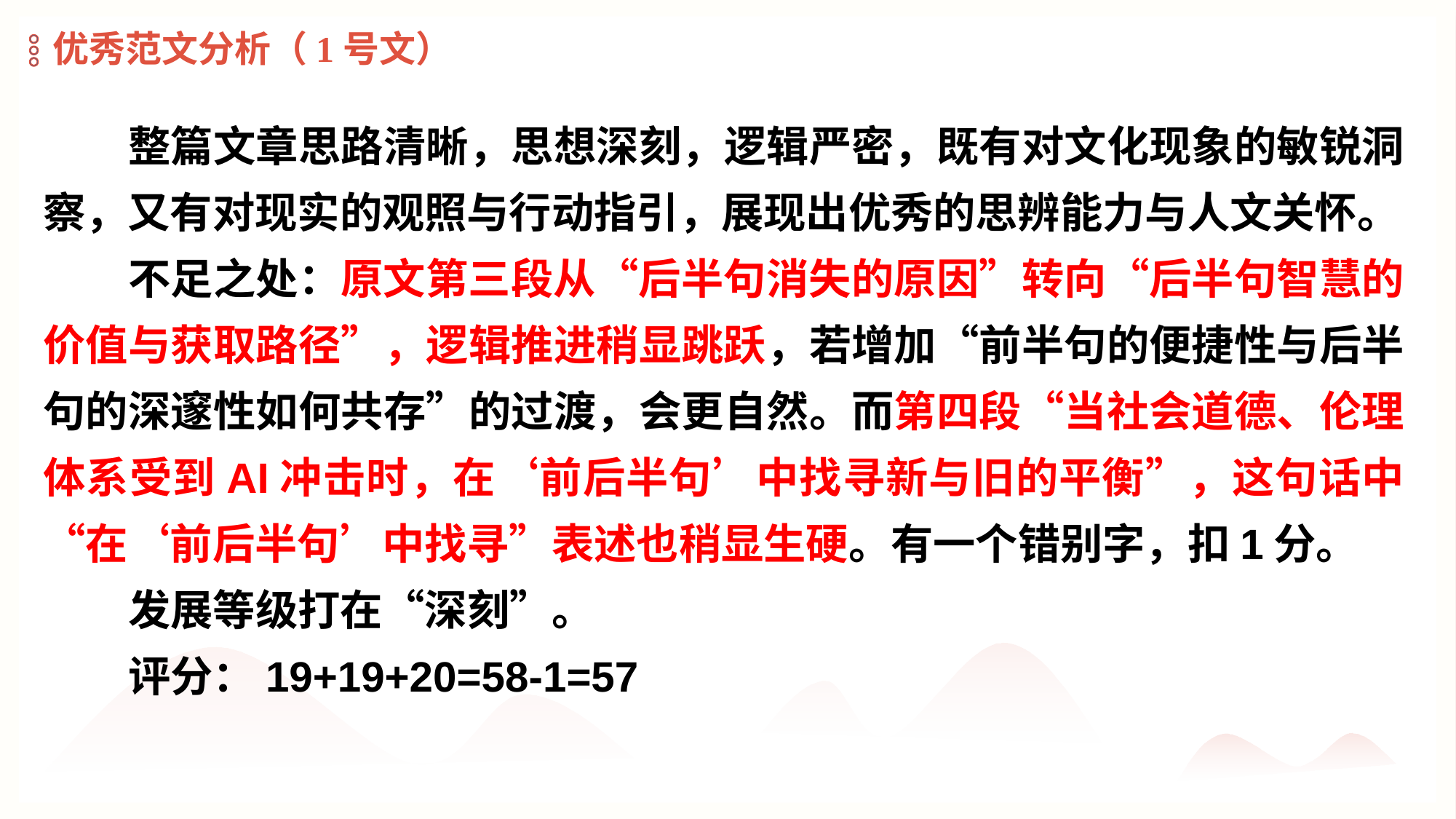

优秀范文分析（1号文）
整篇文章思路清晰，思想深刻，逻辑严密，既有对文化现象的敏锐洞察，又有对现实的观照与行动指引，展现出优秀的思辨能力与人文关怀。
不足之处：原文第三段从“后半句消失的原因”转向“后半句智慧的价值与获取路径”，逻辑推进稍显跳跃，若增加“前半句的便捷性与后半句的深邃性如何共存”的过渡，会更自然。而第四段“当社会道德、伦理体系受到AI冲击时，在‘前后半句’中找寻新与旧的平衡”，这句话中“在‘前后半句’中找寻”表述也稍显生硬。有一个错别字，扣1分。
发展等级打在“深刻”。
评分：19+19+20=58-1=57